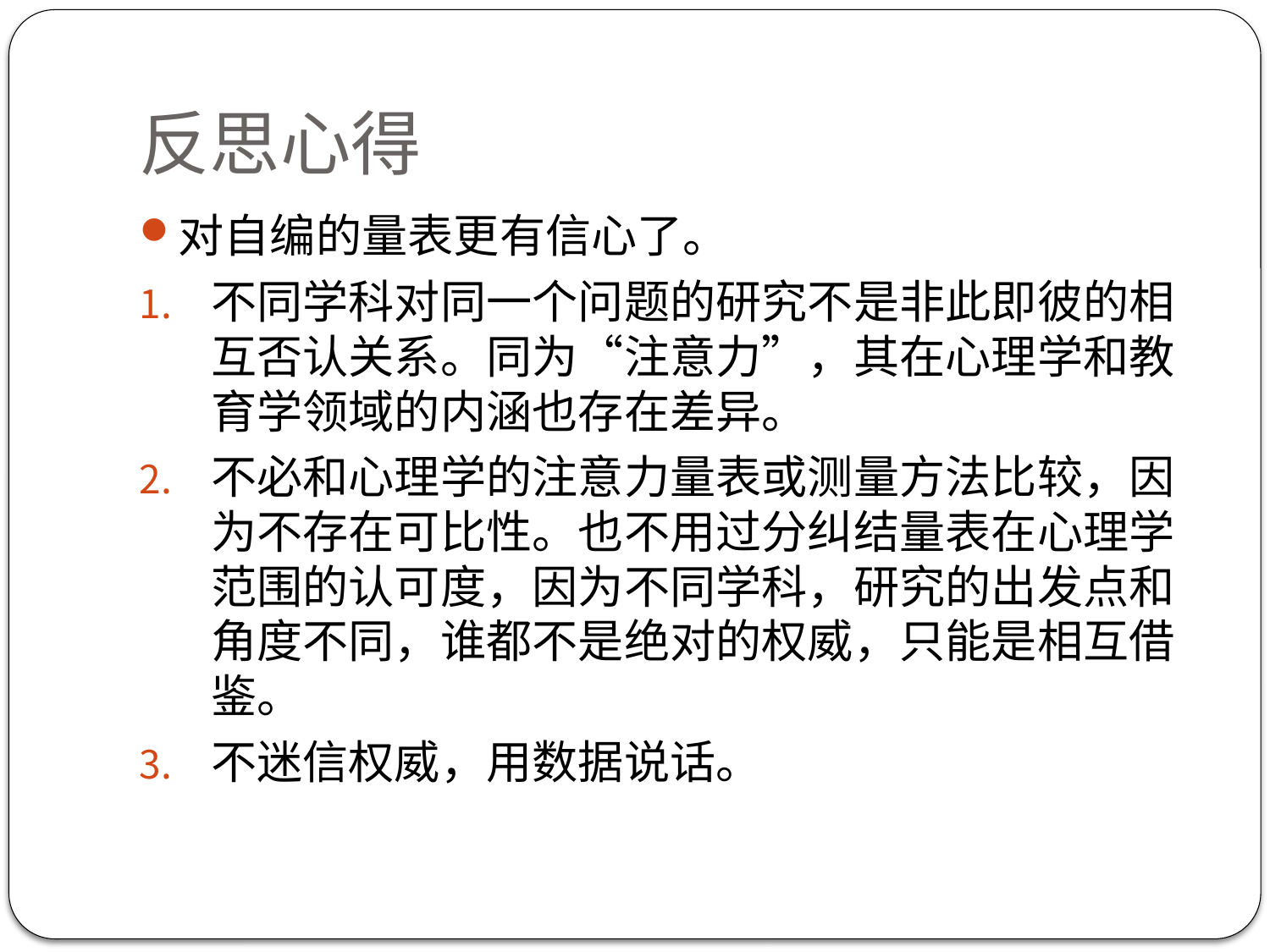

# 反思心得
对自编的量表更有信心了。
不同学科对同一个问题的研究不是非此即彼的相互否认关系。同为“注意力”，其在心理学和教育学领域的内涵也存在差异。
不必和心理学的注意力量表或测量方法比较，因为不存在可比性。也不用过分纠结量表在心理学范围的认可度，因为不同学科，研究的出发点和角度不同，谁都不是绝对的权威，只能是相互借鉴。
不迷信权威，用数据说话。